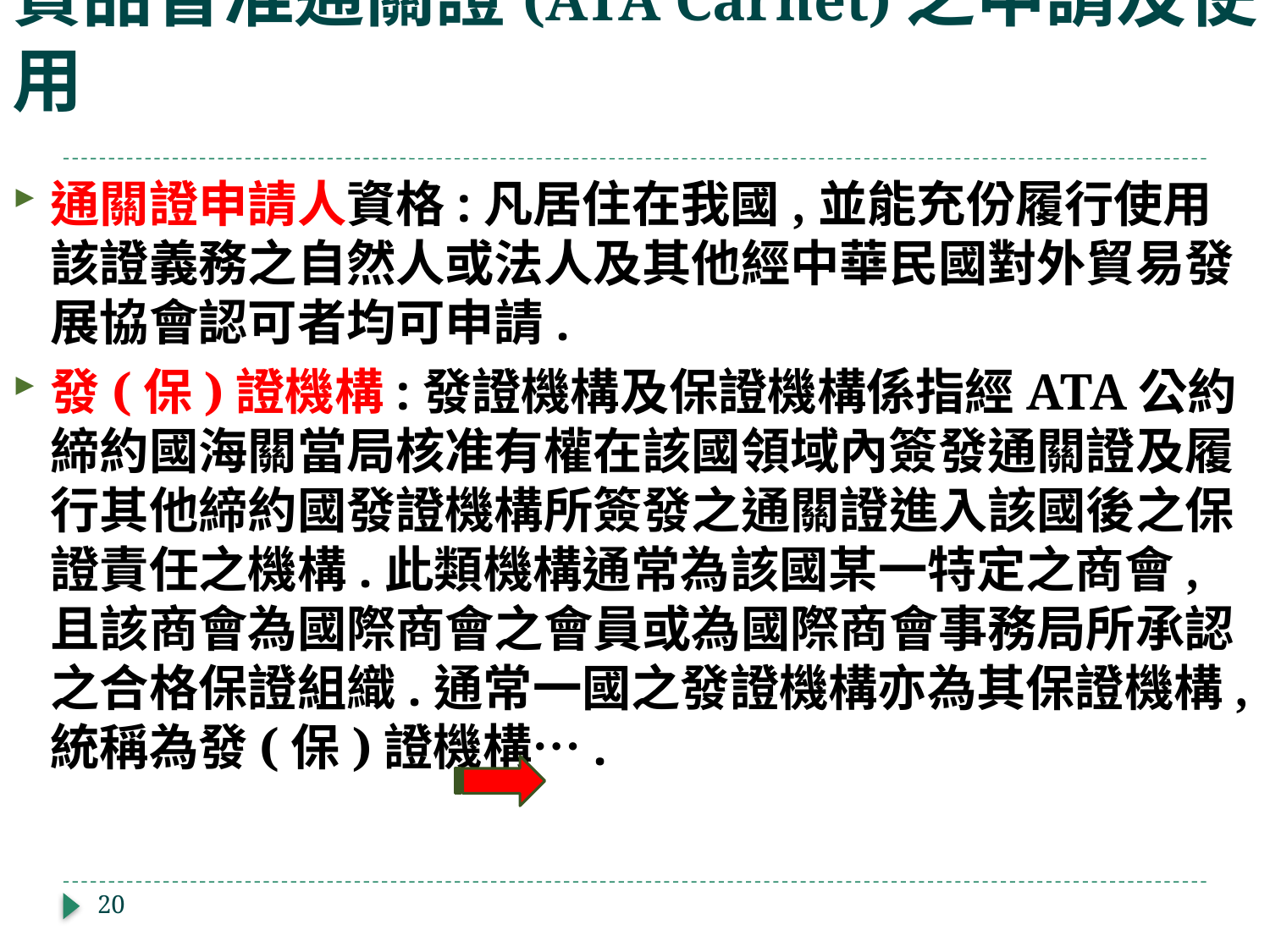

# 貨品暫准通關證(ATA Carnet)之申請及使用
通關證申請人資格:凡居住在我國,並能充份履行使用該證義務之自然人或法人及其他經中華民國對外貿易發展協會認可者均可申請.
發(保)證機構:發證機構及保證機構係指經ATA公約締約國海關當局核准有權在該國領域內簽發通關證及履行其他締約國發證機構所簽發之通關證進入該國後之保證責任之機構.此類機構通常為該國某一特定之商會,且該商會為國際商會之會員或為國際商會事務局所承認之合格保證組織.通常一國之發證機構亦為其保證機構,統稱為發(保)證機構….

20